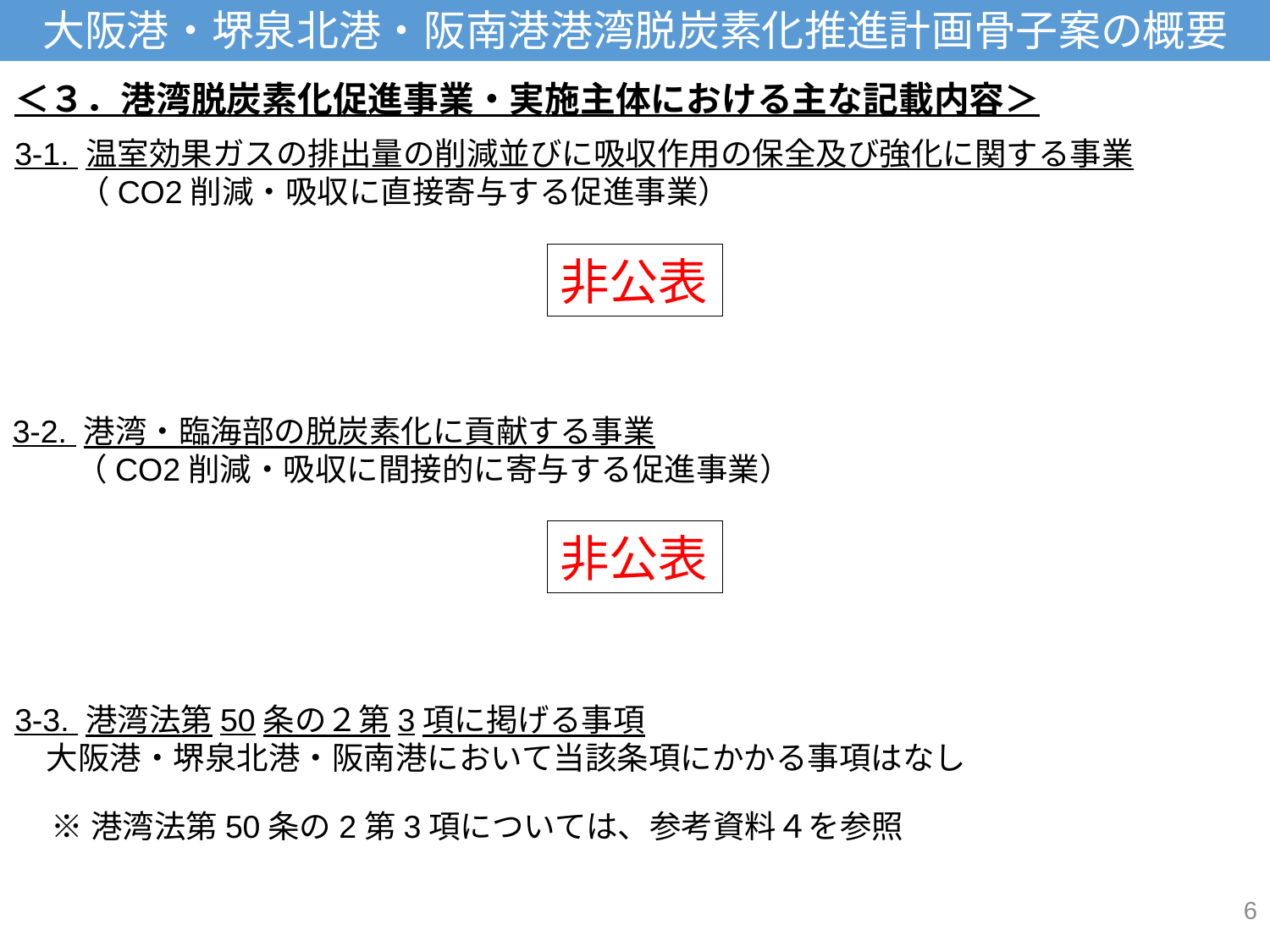

大阪港・堺泉北港・阪南港港湾脱炭素化推進計画骨子案の概要
＜３．港湾脱炭素化促進事業・実施主体における主な記載内容＞
3-1. 温室効果ガスの排出量の削減並びに吸収作用の保全及び強化に関する事業
　　（CO2削減・吸収に直接寄与する促進事業）
非公表
3-2. 港湾・臨海部の脱炭素化に貢献する事業
　　（CO2削減・吸収に間接的に寄与する促進事業）
非公表
3-3. 港湾法第50条の２第3項に掲げる事項
　大阪港・堺泉北港・阪南港において当該条項にかかる事項はなし
※港湾法第50条の2第3項については、参考資料４を参照
6